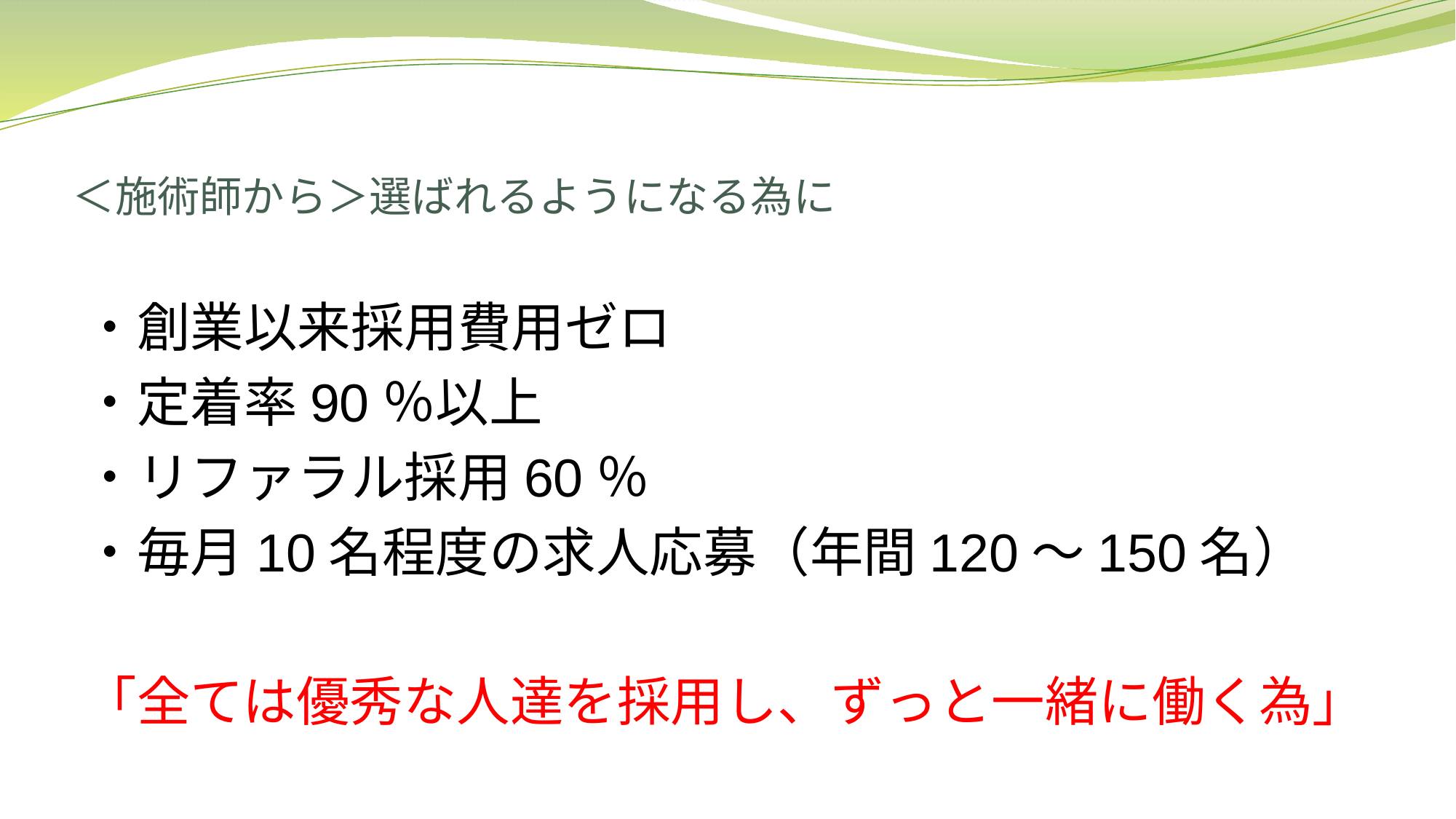

# ＜施術師から＞選ばれるようになる為に

・創業以来採用費用ゼロ
・定着率90％以上
・リファラル採用60％
・毎月10名程度の求人応募（年間120～150名）

「全ては優秀な人達を採用し、ずっと一緒に働く為」